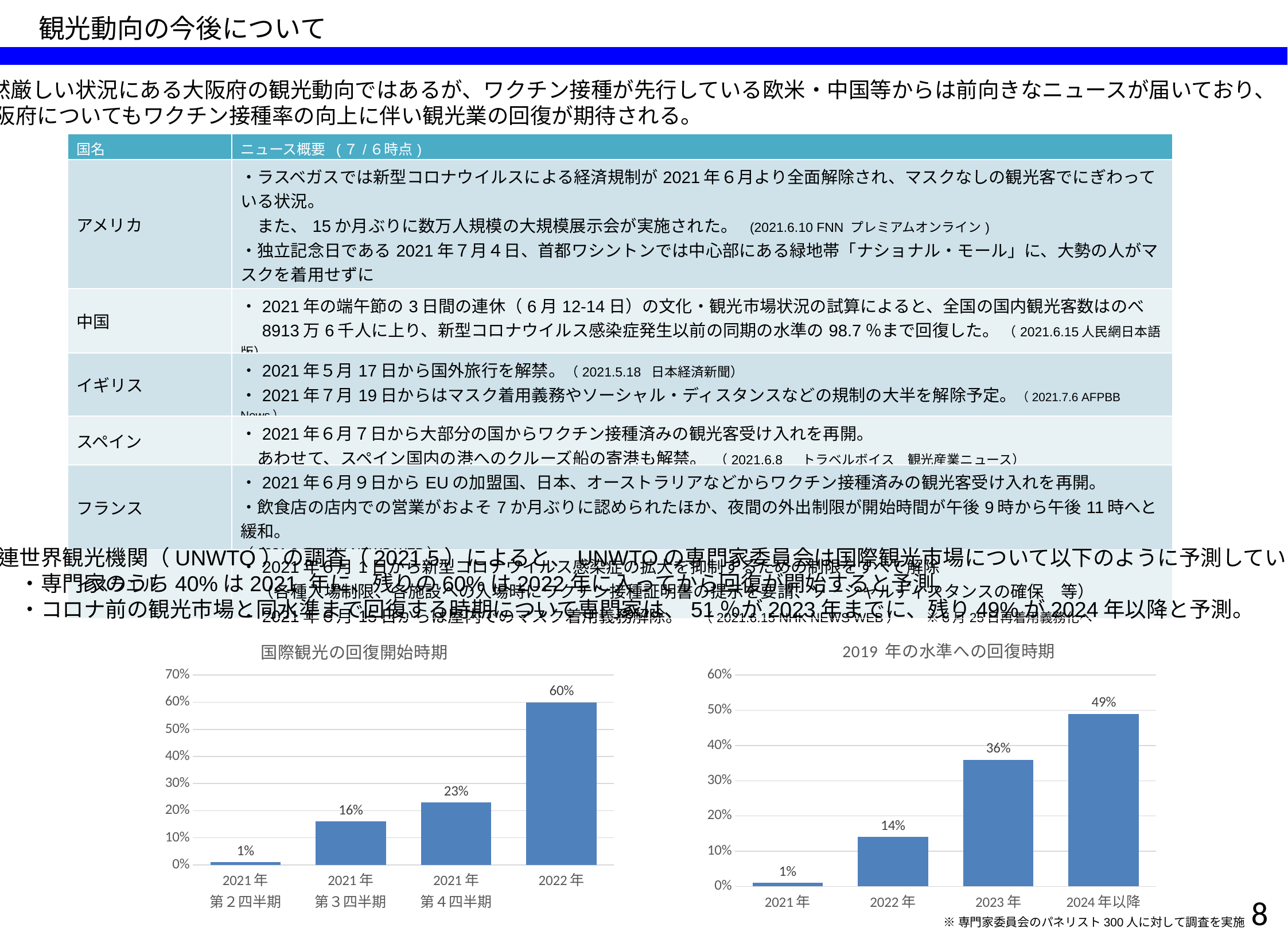

観光動向の今後について
〇依然厳しい状況にある大阪府の観光動向ではあるが、ワクチン接種が先行している欧米・中国等からは前向きなニュースが届いており、
　 大阪府についてもワクチン接種率の向上に伴い観光業の回復が期待される。
| 国名 | ニュース概要 (７/６時点) |
| --- | --- |
| アメリカ | ・ラスベガスでは新型コロナウイルスによる経済規制が2021年６月より全面解除され、マスクなしの観光客でにぎわっている状況。 　また、15か月ぶりに数万人規模の大規模展示会が実施された。 (2021.6.10 FNN プレミアムオンライン) ・独立記念日である2021年７月４日、首都ワシントンでは中心部にある緑地帯「ナショナル・モール」に、大勢の人がマスクを着用せずに 集まるなど、社会活動を再開する動きが広がっている。(2021.7.5 NHK NEWS WEB) |
| 中国 | ・2021年の端午節の3日間の連休（6月12-14日）の文化・観光市場状況の試算によると、全国の国内観光客数はのべ 　8913万6千人に上り、新型コロナウイルス感染症発生以前の同期の水準の98.7％まで回復した。 （2021.6.15人民網日本語版） |
| イギリス | ・2021年５月17日から国外旅行を解禁。（2021.5.18 日本経済新聞） ・2021年７月19日からはマスク着用義務やソーシャル・ディスタンスなどの規制の大半を解除予定。（2021.7.6 AFPBB News） |
| スペイン | ・2021年６月７日から大部分の国からワクチン接種済みの観光客受け入れを再開。 　あわせて、スペイン国内の港へのクルーズ船の寄港も解禁。 （2021.6.8 　トラベルボイス　観光産業ニュース） |
| フランス | ・2021年６月９日からEUの加盟国、日本、オーストラリアなどからワクチン接種済みの観光客受け入れを再開。 ・飲食店の店内での営業がおよそ7か月ぶりに認められたほか、夜間の外出制限が開始時間が午後9時から午後11時へと緩和。 （2021.6.10 NHK NEWS WEB） |
| イスラエル | ・2021年６月1日から新型コロナウイルス感染症の拡大を抑制するための制限をすべて解除 　（各種入場制限、各施設への入場時にワクチン接種証明書の提示を要請、ソーシャルディスタンスの確保　等） ・2021年６月15日からは屋内でのマスク着用義務解除。　（2021.6.15 NHK NEWS WEB）　　※６月25日再着用義務化へ |
〇国連世界観光機関（UNWTO）の調査（2021.5）によると、UNWTOの専門家委員会は国際観光市場について以下のように予測している。
　　　・専門家のうち40%は2021 年に、残りの60%は2022年に入ってから回復が開始すると予測。
　　　・コロナ前の観光市場と同水準まで回復する時期について専門家は、51％が2023年までに、残り49%が2024年以降と予測。

### Chart: 国際観光の回復開始時期

| Category | 系列 1 |
|---|---|
| 2021年
第２四半期 | 0.01 |
| 2021年
第３四半期 | 0.16 |
| 2021年
第４四半期 | 0.23 |
| 2022年 | 0.6 |

### Chart: 2019 年の水準への回復時期

| Category | 系列 1 |
|---|---|
| 2021年 | 0.01 |
| 2022年 | 0.14 |
| 2023年 | 0.36 |
| 2024年以降 | 0.49 |
 8
※専門家委員会のパネリスト300人に対して調査を実施